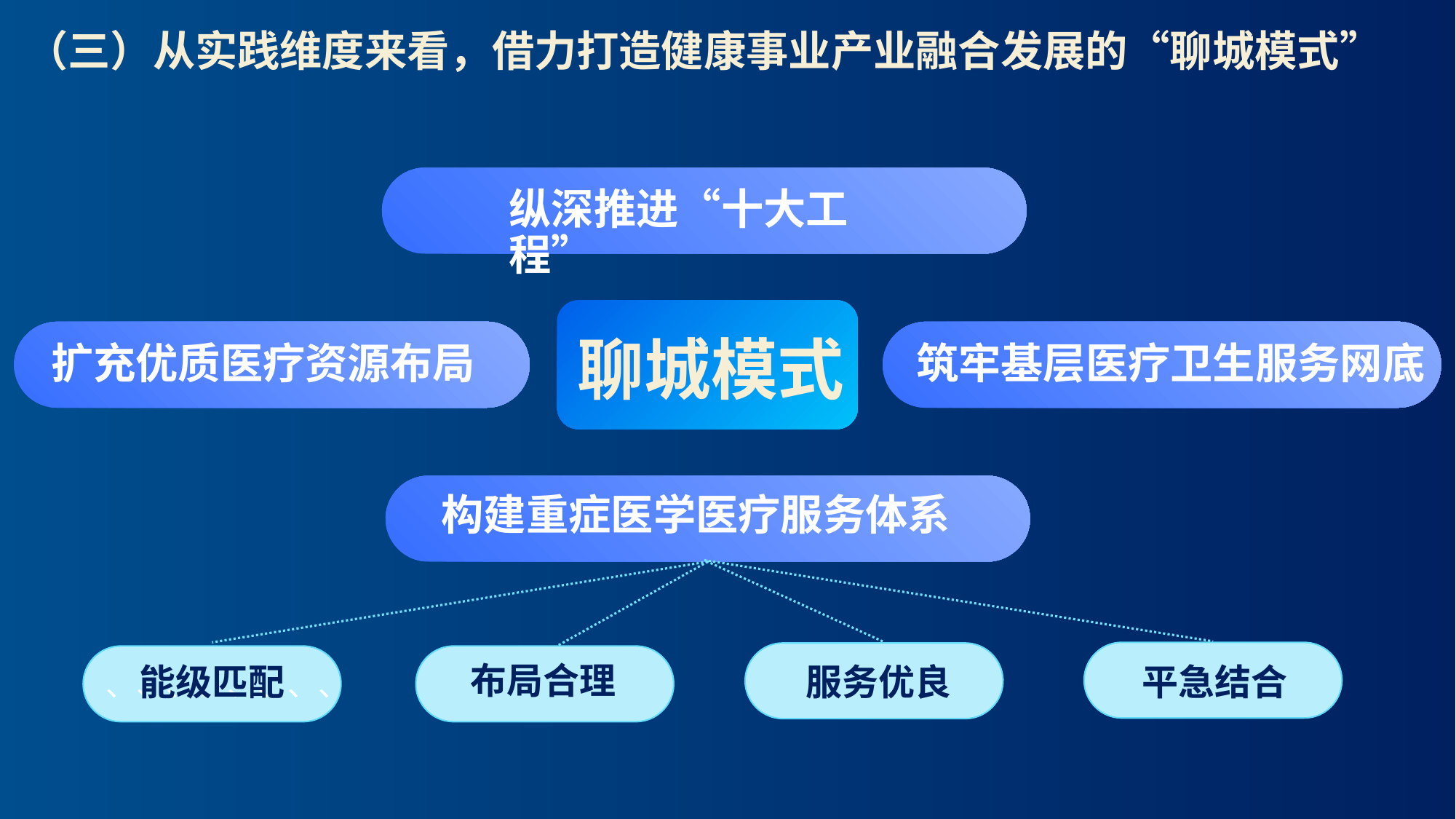

（三）从实践维度来看，借力打造健康事业产业融合发展的“聊城模式”

纵深推进“十大工程”

聊城模式

扩充优质医疗资源布局
筑牢基层医疗卫生服务网底

构建重症医学医疗服务体系

、、、、、、、、

布局合理
能级匹配
服务优良
平急结合